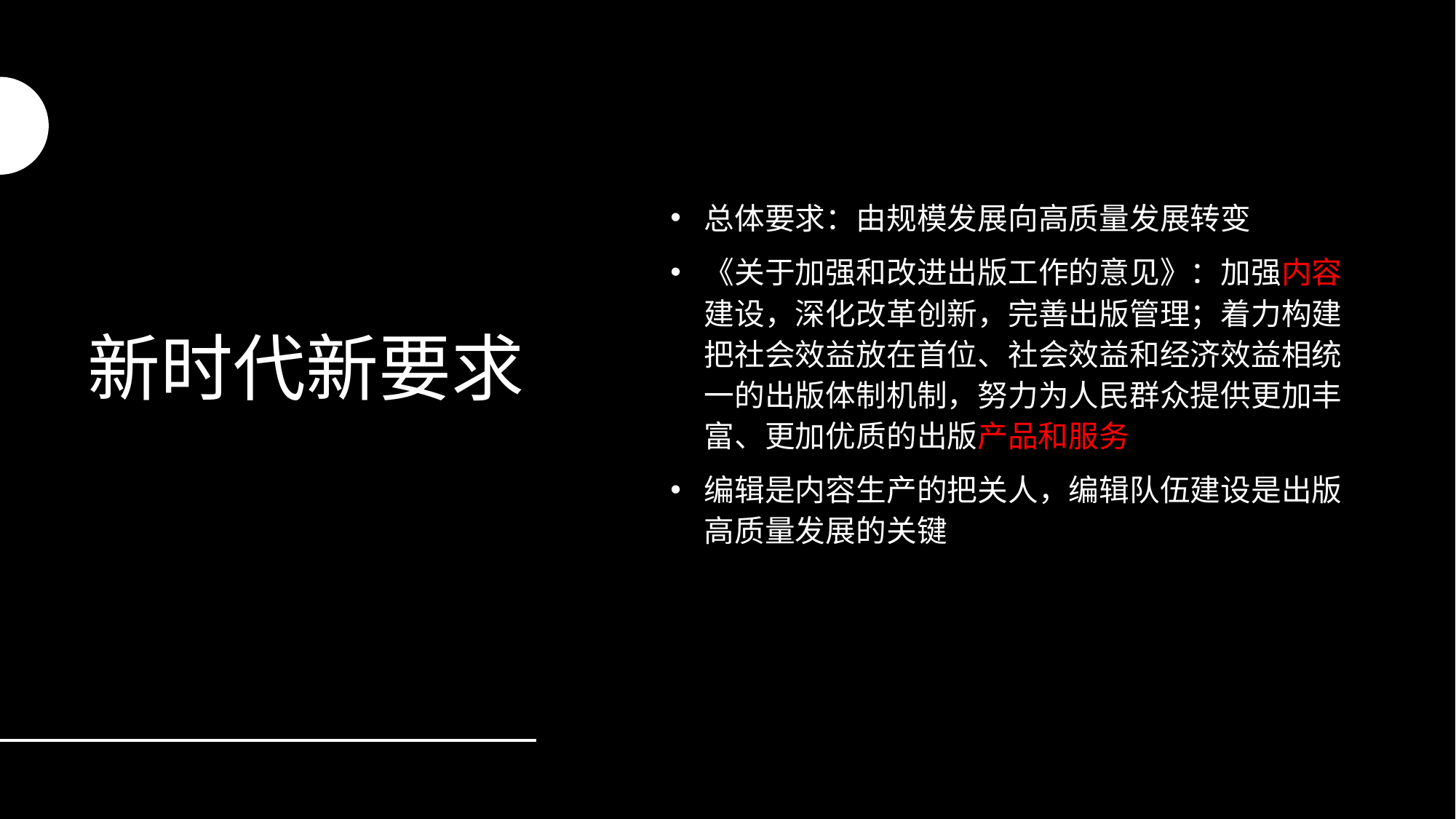

# 新时代新要求
总体要求：由规模发展向高质量发展转变
《关于加强和改进出版工作的意见》：加强内容建设，深化改革创新，完善出版管理；着力构建把社会效益放在首位、社会效益和经济效益相统一的出版体制机制，努力为人民群众提供更加丰富、更加优质的出版产品和服务
编辑是内容生产的把关人，编辑队伍建设是出版高质量发展的关键